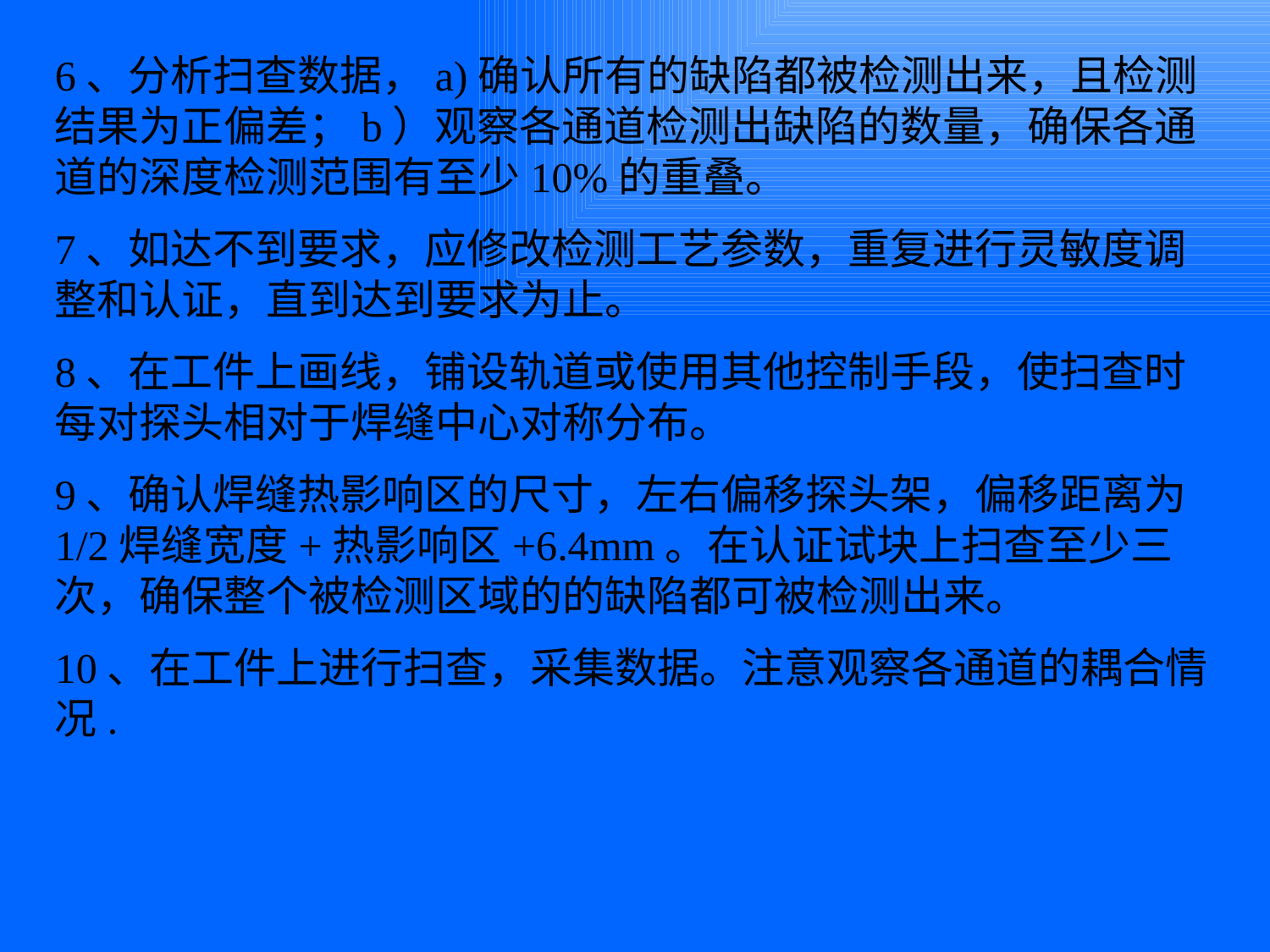

6、分析扫查数据，a)确认所有的缺陷都被检测出来，且检测结果为正偏差；b）观察各通道检测出缺陷的数量，确保各通道的深度检测范围有至少10%的重叠。
7、如达不到要求，应修改检测工艺参数，重复进行灵敏度调整和认证，直到达到要求为止。
8、在工件上画线，铺设轨道或使用其他控制手段，使扫查时每对探头相对于焊缝中心对称分布。
9、确认焊缝热影响区的尺寸，左右偏移探头架，偏移距离为1/2焊缝宽度+热影响区+6.4mm。在认证试块上扫查至少三次，确保整个被检测区域的的缺陷都可被检测出来。
10、在工件上进行扫查，采集数据。注意观察各通道的耦合情况.